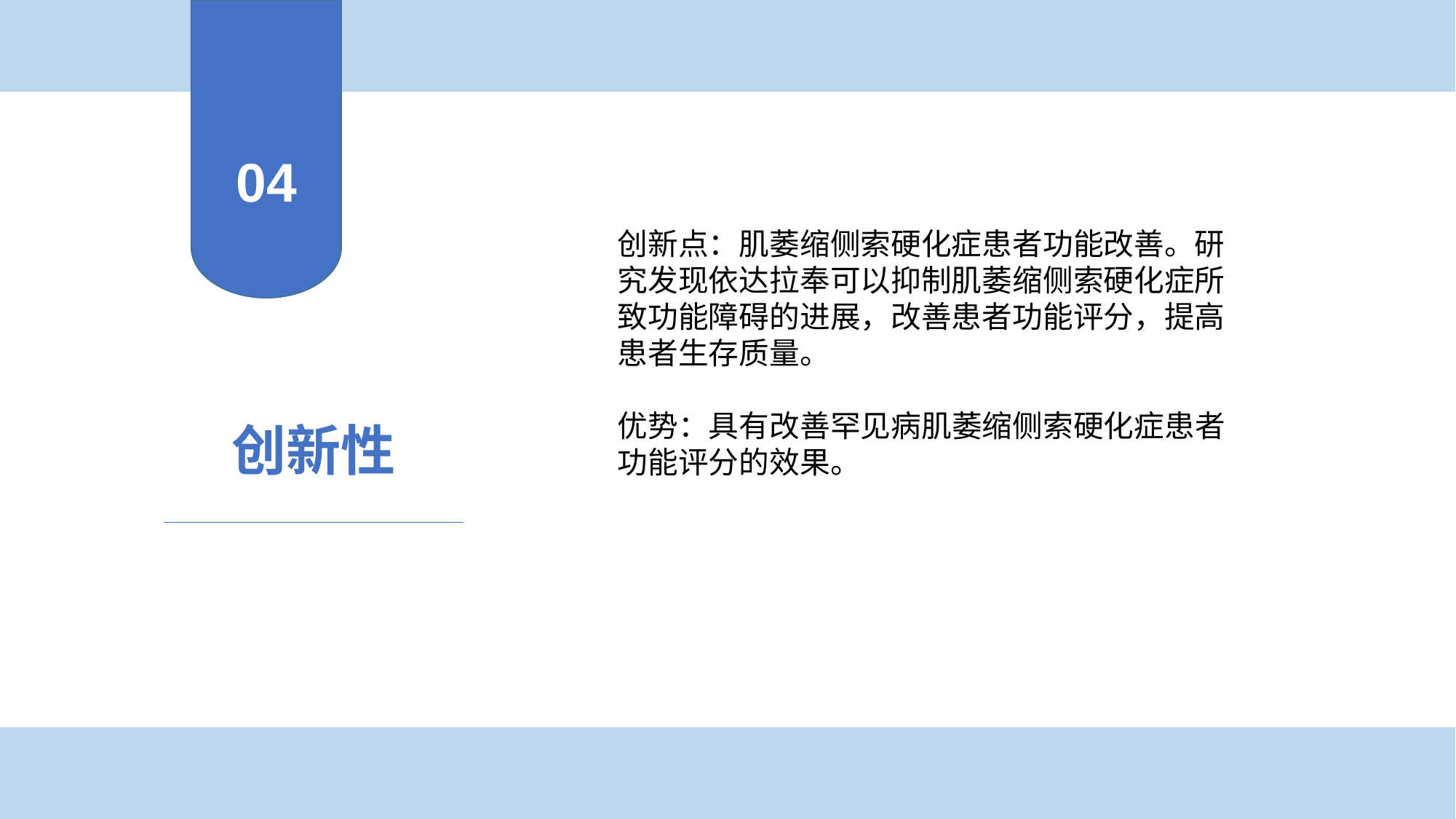

04

创新点：肌萎缩侧索硬化症患者功能改善。研究发现依达拉奉可以抑制肌萎缩侧索硬化症所致功能障碍的进展，改善患者功能评分，提高患者生存质量。

优势：具有改善罕见病肌萎缩侧索硬化症患者功能评分的效果。
创新性